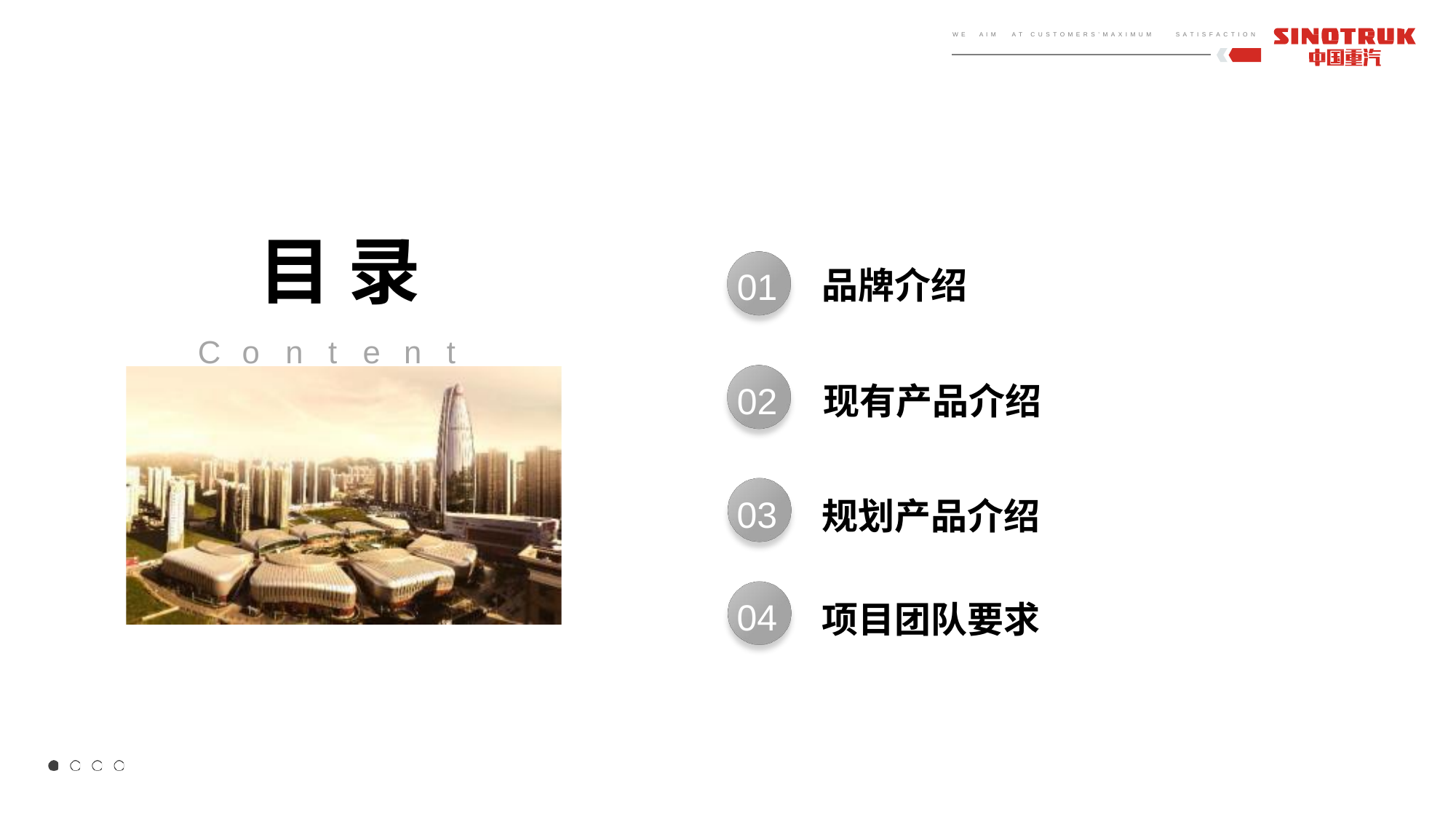

W  E
A  I  M
A  T     C  U  S  T  O  M  E  R  S  ’  M  A  X  I  M  U  M
S  A  T  I  S  F  A  C  T  I  O  N

目 录
C	o	n	t	e	n	t	s

品牌介绍
01

02	现有产品介绍

03
规划产品介绍

04
项目团队要求